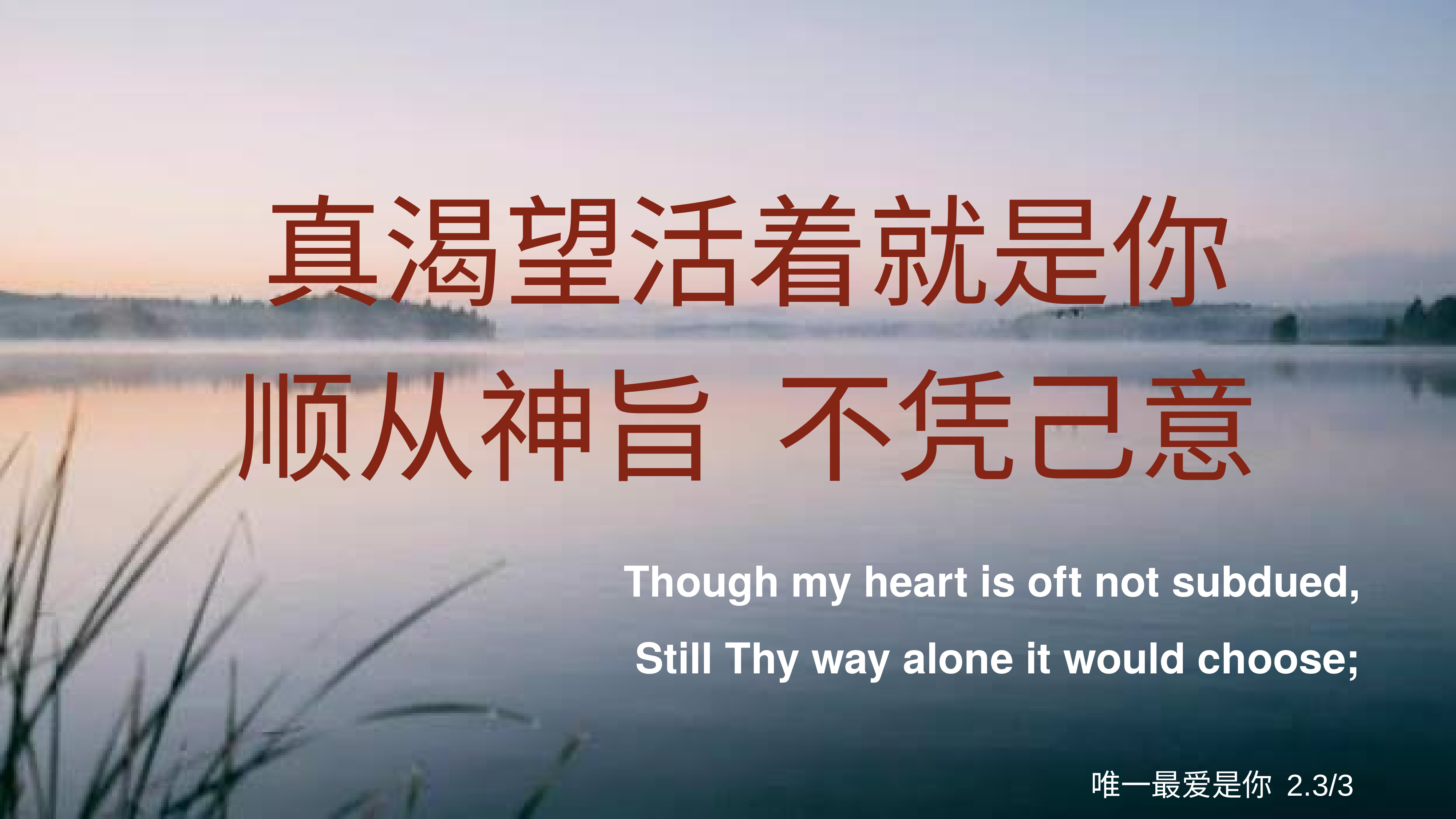

真渴望活着就是你
顺从神旨  不凭己意
Though my heart is oft not subdued,
Still Thy way alone it would choose;
唯一最爱是你 2.3/3